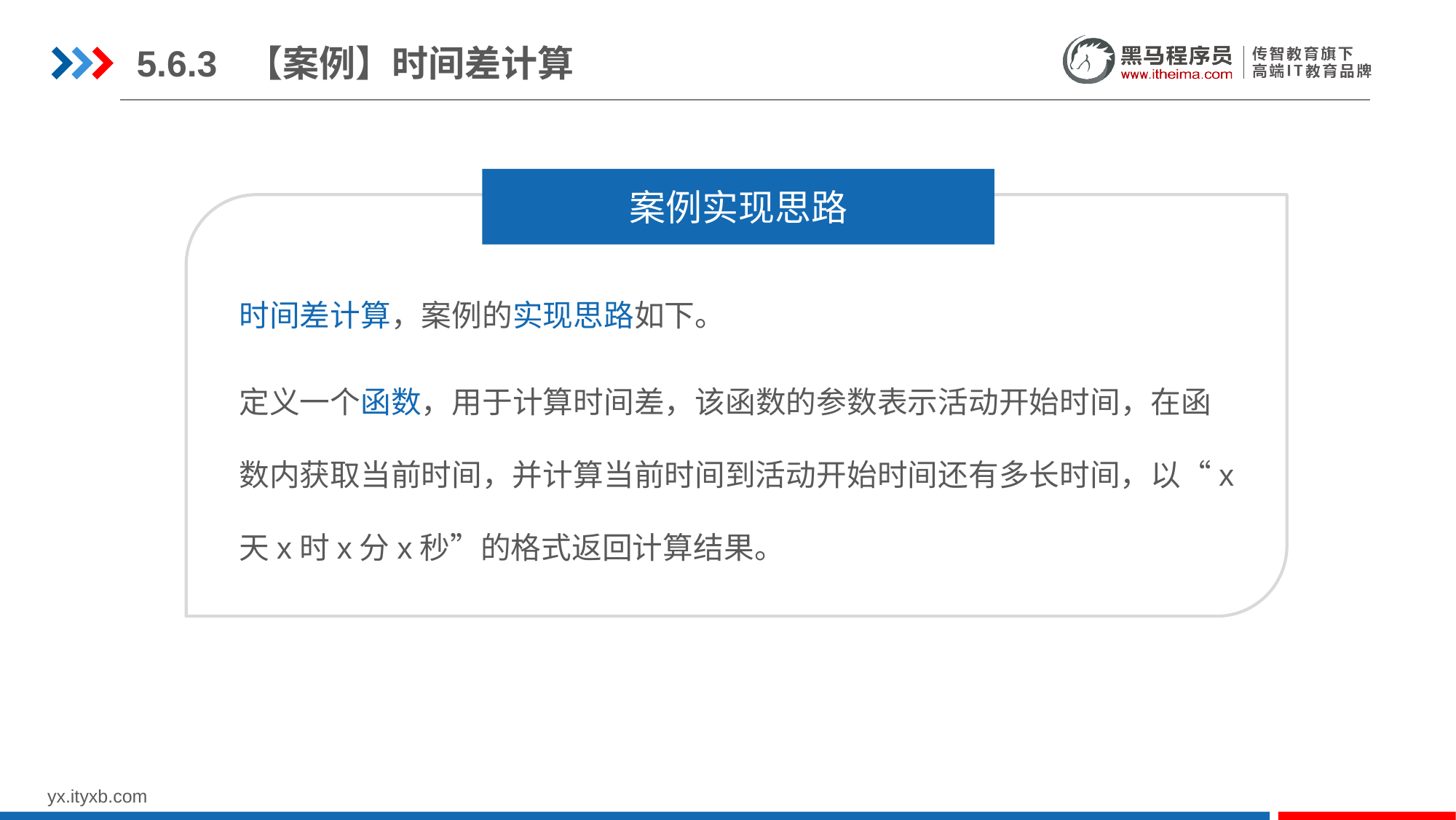

5.6.3  【案例】时间差计算
案例实现思路

时间差计算，案例的实现思路如下。

定义一个函数，用于计算时间差，该函数的参数表示活动开始时间，在函数内获取当前时间，并计算当前时间到活动开始时间还有多长时间，以“x天x时x分x秒”的格式返回计算结果。